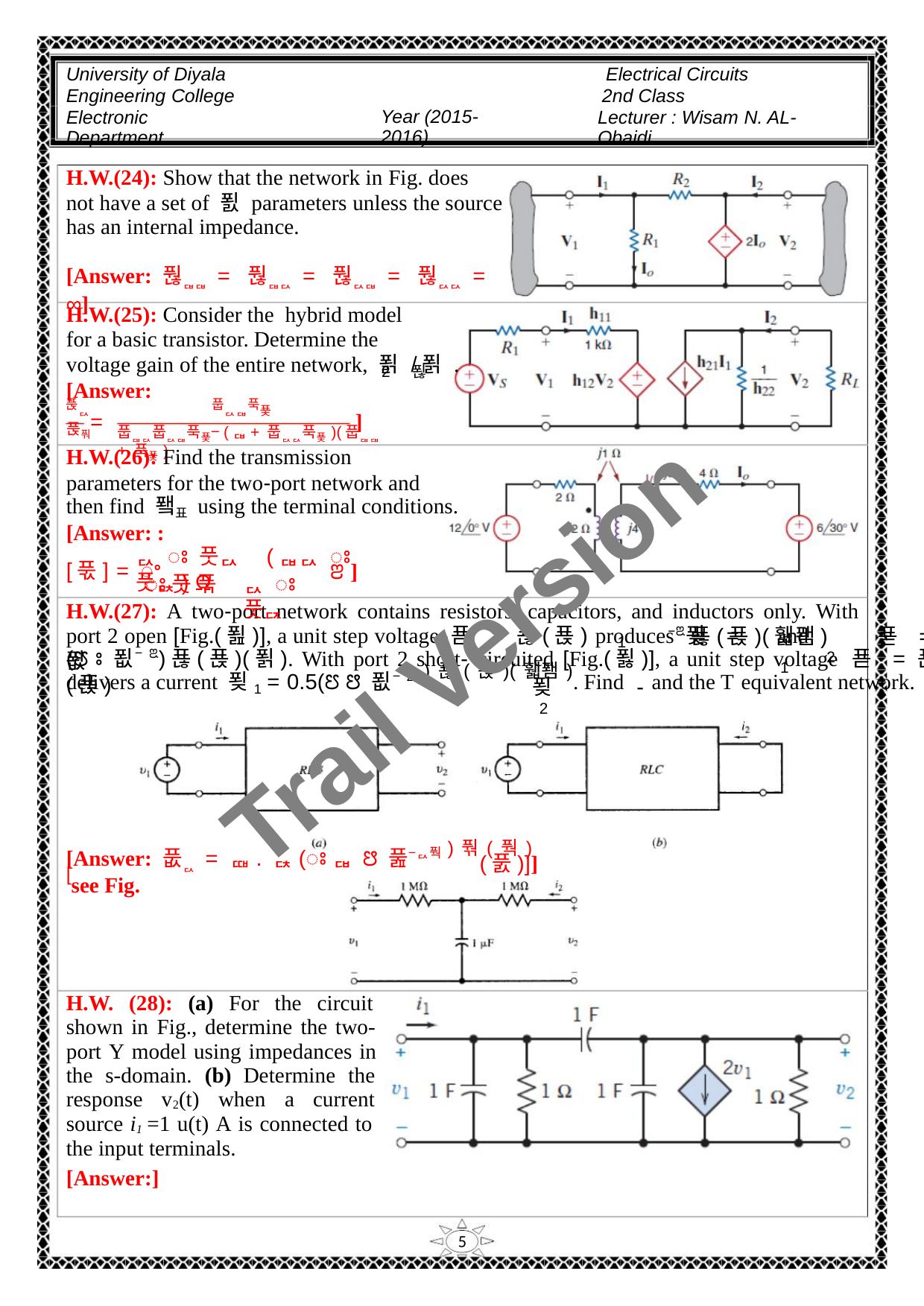

University of Diyala
Engineering College
Electronic Department
Electrical Circuits
2nd Class
Lecturer : Wisam N. AL-Obaidi
Year (2015-2016)
H.W.(24): Show that the network in Fig. does
not have a set of 푌 parameters unless the source
has an internal impedance.
[Answer: 풚ퟏퟏ = 풚ퟏퟐ = 풚ퟐퟏ = 풚ퟐퟐ = ∞]
H.W.(25): Consider the hybrid model
for a basic transistor. Determine the
voltage gain of the entire network, 푉 /푉 .
2
푆
[Answer:
푽ퟐ
푽풔
풉ퟐퟏ푹푳
=
]
풉ퟏퟐ풉ퟐퟏ푹푳−(ퟏ+ 풉ퟐퟐ푹푳)(풉ퟏퟏ+ 푹푳)
H.W.(26): Find the transmission
parameters for the two‐port network and
then find 퐼표 using the terminal conditions.
[Answer: :
ퟐ ꢁ 풋ퟐ (ퟏퟐ ꢁ 풋ퟓ) Ω
[푻] = ꢀ
ꢂ ]
ꢁ풋 푺
H.W.(27): A two‐port network contains resistors, capacitors, and inductors only. With
−ꢃ푢(푡)(휇퐴) 푣 =
ퟐ ꢁ 풋ퟒ
Trail Version
Trail Version
Trail Version
Trail Version
Trail Version
Trail Version
Trail Version
Trail Version
Trail Version
Trail Version
Trail Version
Trail Version
Trail Version
port 2 open [Fig.(푎)], a unit step voltage 푣 = 푢(푡) produces 푖 = 푒
and
2
1
1
(ꢄ ꢁ 푒−ꢃ)푢(푡)(푉). With port 2 short‐ circuited [Fig.(푏)], a unit step voltage 푣 = 푢(푡)
1
delivers a current 푖1 = 0.5(ꢄ ꢅ 푒−2ꢃ)푢(푡)(휇퐴). Find and the T equivalent network.
푖
2
‐
[Answer: 풊ퟐ = ퟎ. ퟓ(ꢁퟏ ꢅ 풆−ퟐ풕)풖(풕) [see Fig.
(풄)]]
H.W. (28): (a) For the circuit
shown in Fig., determine the two-
port Y model using impedances in
the s-domain. (b) Determine the
response v2(t) when a current
source i1 =1 u(t) A is connected to
the input terminals.
[Answer:]
5